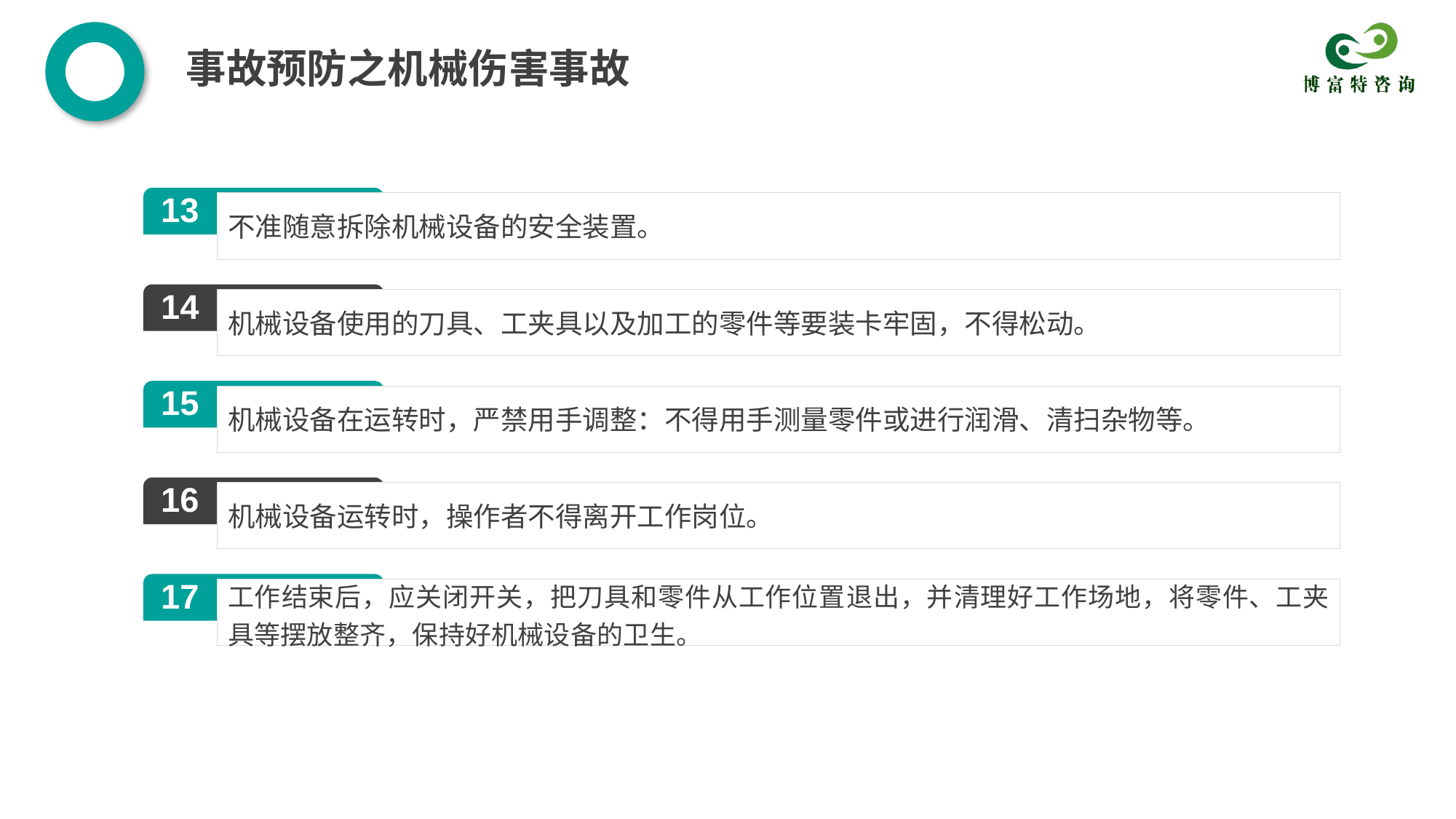

事故预防之机械伤害事故
13

不准随意拆除机械设备的安全装置。
14

机械设备使用的刀具、工夹具以及加工的零件等要装卡牢固，不得松动。
15

机械设备在运转时，严禁用手调整：不得用手测量零件或进行润滑、清扫杂物等。
16

机械设备运转时，操作者不得离开工作岗位。
17

工作结束后，应关闭开关，把刀具和零件从工作位置退出，并清理好工作场地，将零件、工夹具等摆放整齐，保持好机械设备的卫生。